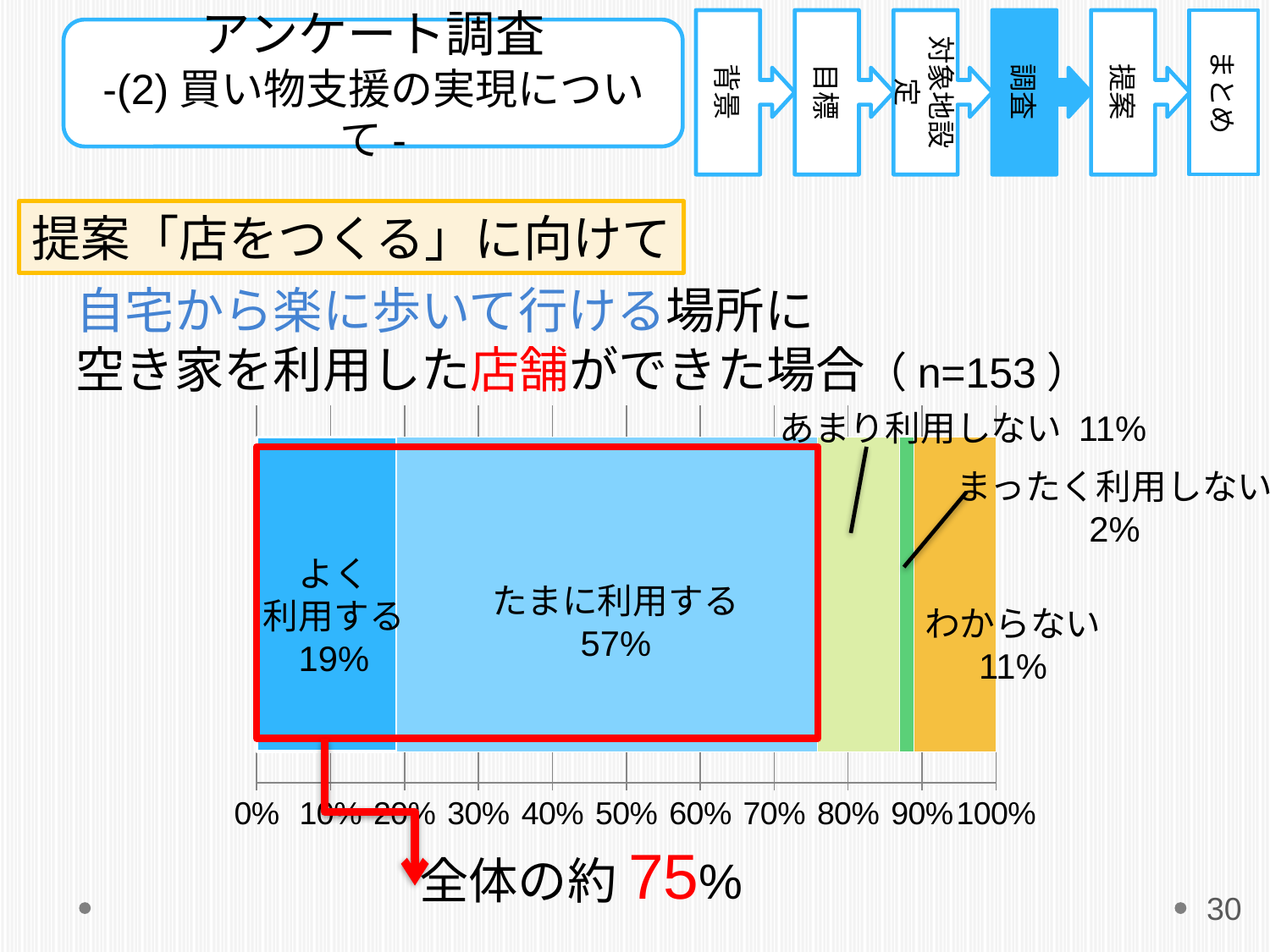

背景
目標
対象地設定
調査
提案
まとめ
アンケート調査
-(2)買い物支援の実現について-
提案「店をつくる」に向けて
自宅から楽に歩いて行ける場所に
空き家を利用した店舗ができた場合（n=153）

### Chart

| Category | よく利用する | たまに利用する | あまり利用しない | 全く利用しない | わからない |
|---|---|---|---|---|---|
よく
利用する
19%
たまに利用する
57%
あまり利用しない 11%

まったく利用しない
2%
わからない
11%
全体の約75%
30